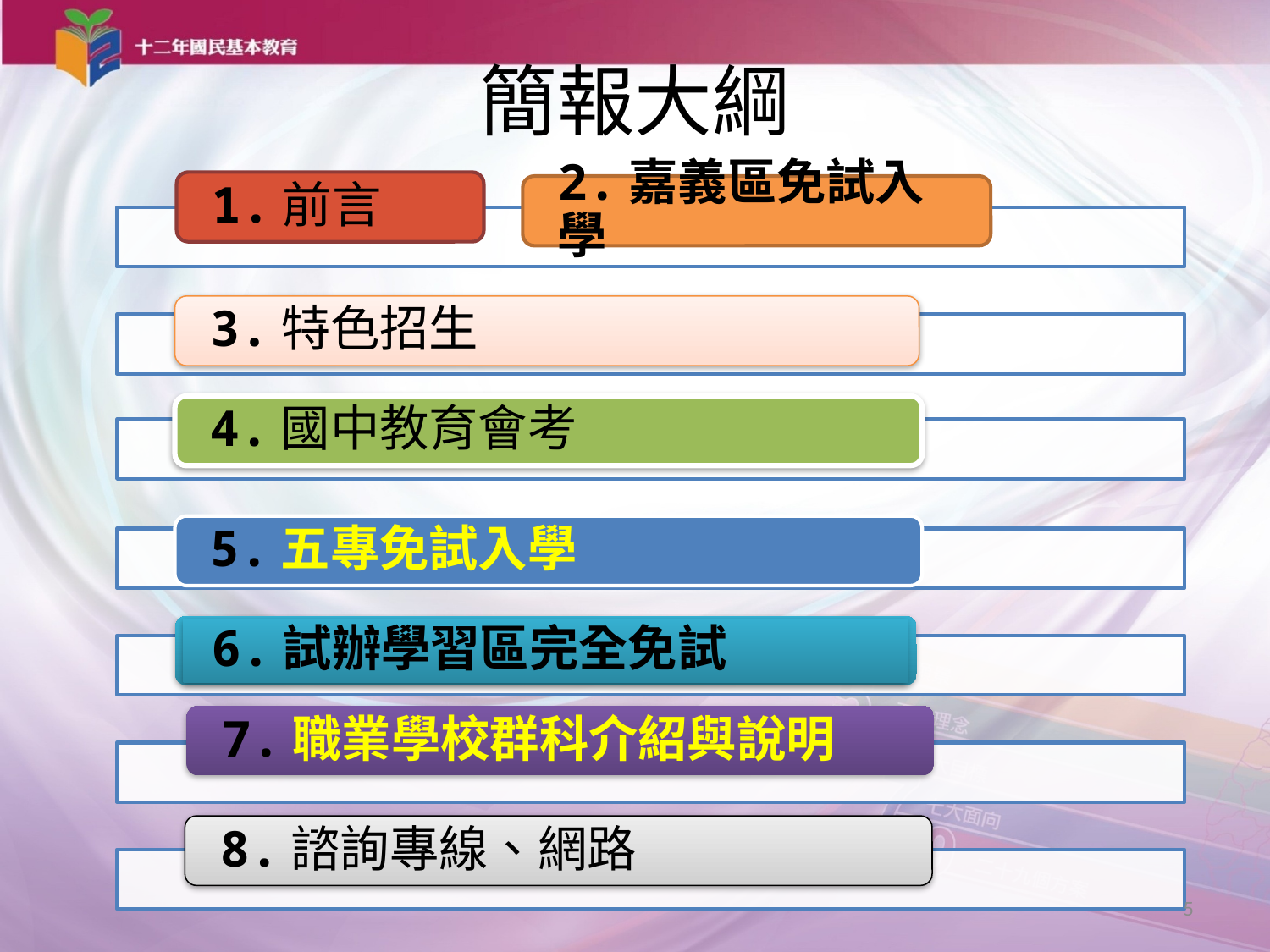

# 簡報大綱
1.前言
2.嘉義區免試入學
3.特色招生
4.國中教育會考
5.五專免試入學
7.職業學校群科介紹與說明
8.諮詢專線、網路

6.試辦學習區完全免試
5